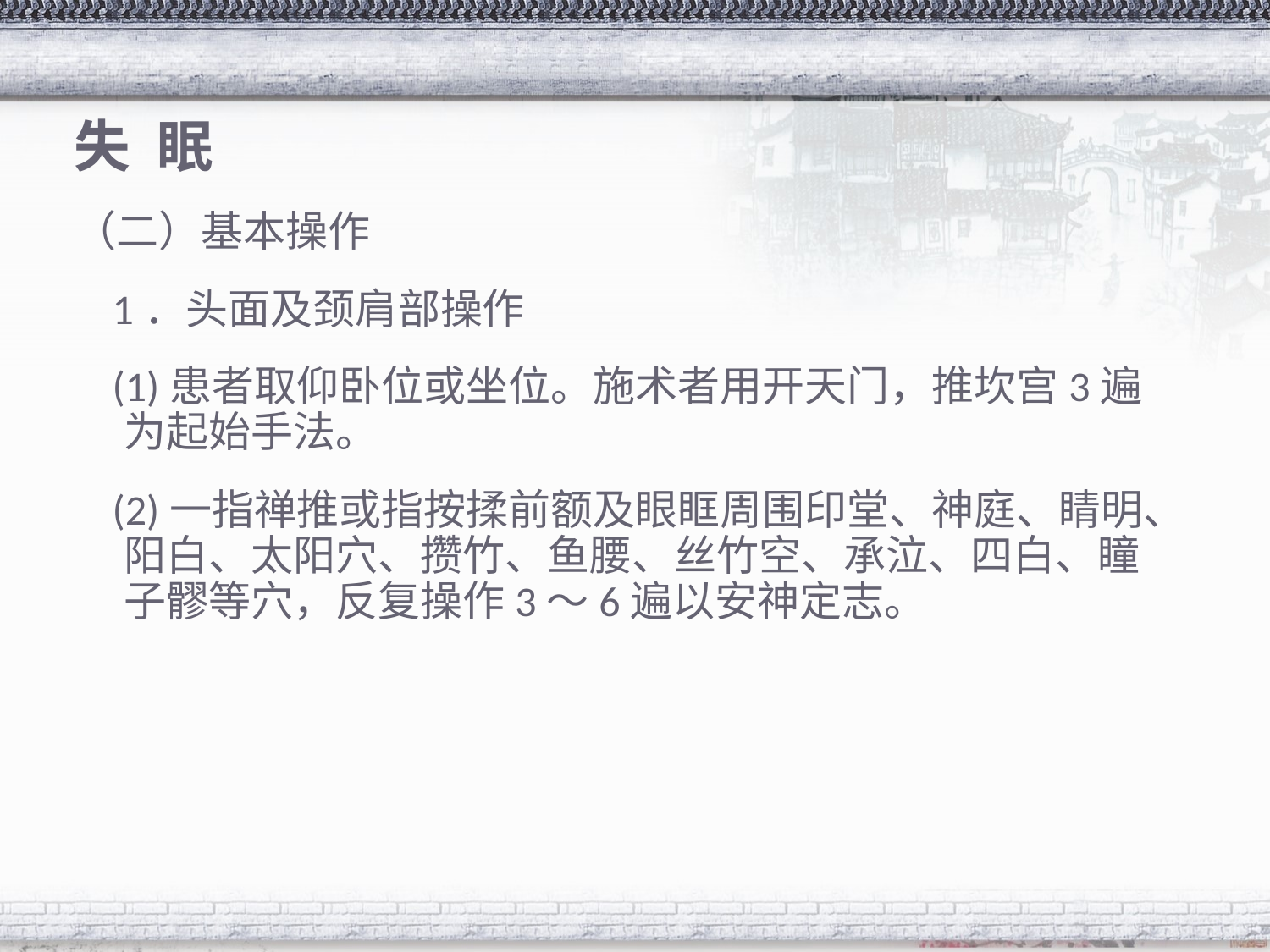

# 失  眠
（二）基本操作
    1．头面及颈肩部操作
    (1)患者取仰卧位或坐位。施术者用开天门，推坎宫3遍为起始手法。
    (2)一指禅推或指按揉前额及眼眶周围印堂、神庭、睛明、阳白、太阳穴、攒竹、鱼腰、丝竹空、承泣、四白、瞳子髎等穴，反复操作3～6遍以安神定志。